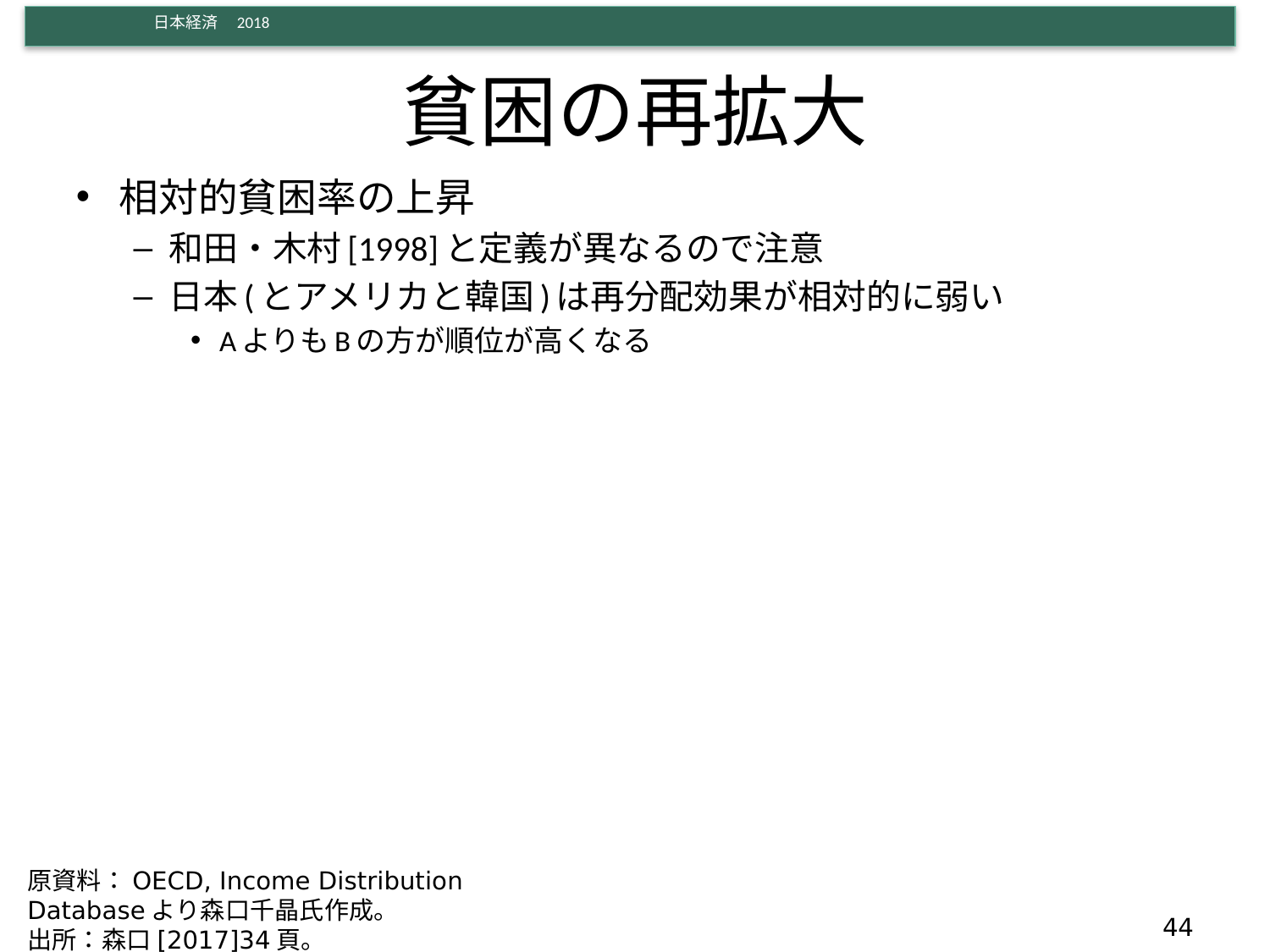

# 貧困の再拡大
相対的貧困率の上昇
和田・木村[1998]と定義が異なるので注意
日本(とアメリカと韓国)は再分配効果が相対的に弱い
AよりもBの方が順位が高くなる

原資料：OECD, Income Distribution Databaseより森口千晶氏作成。
出所：森口[2017]34頁。
44